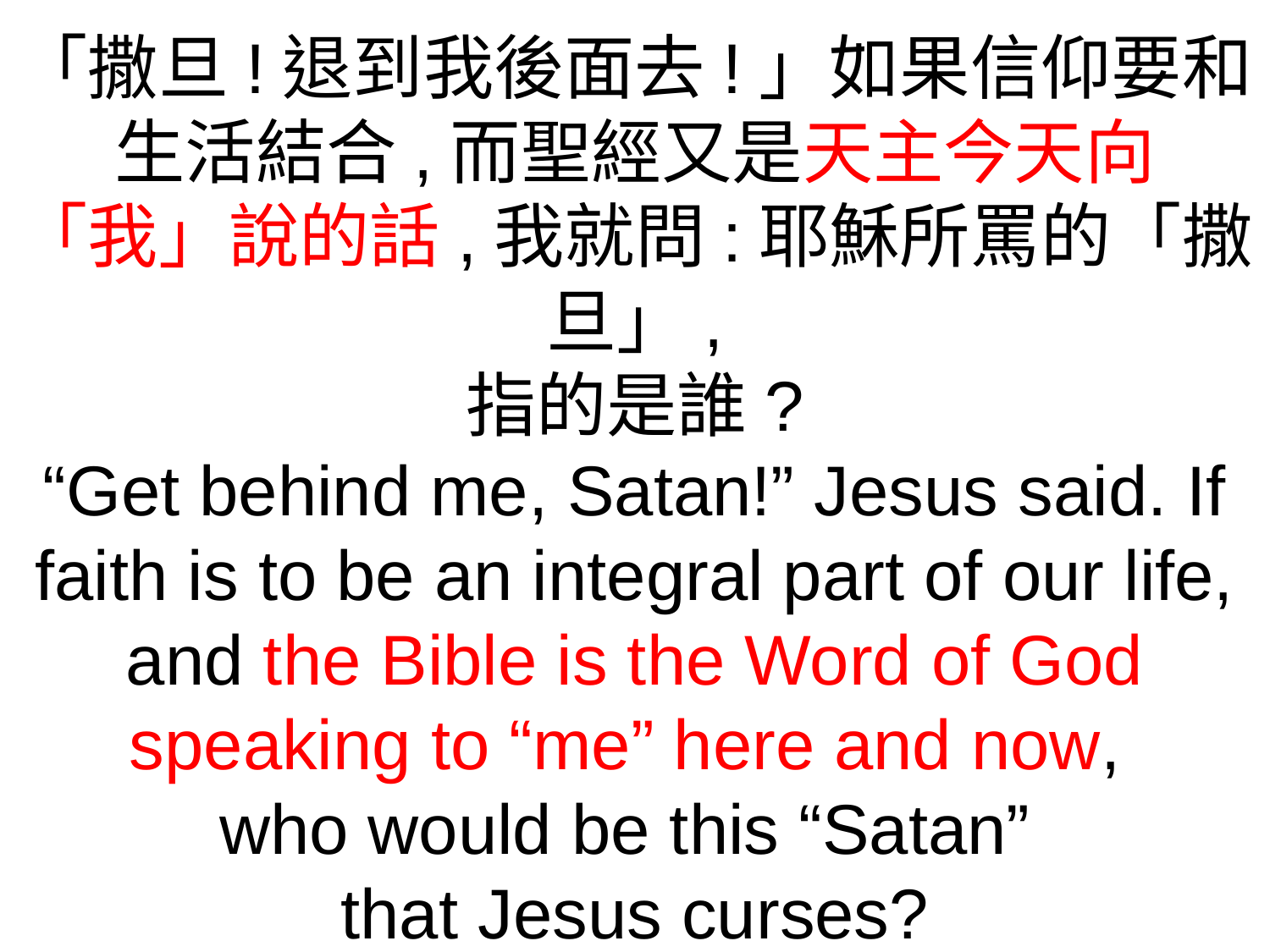

「撒旦!退到我後面去!」如果信仰要和生活結合,而聖經又是天主今天向「我」說的話,我就問:耶穌所罵的「撒旦」,
指的是誰?
“Get behind me, Satan!” Jesus said. If faith is to be an integral part of our life, and the Bible is the Word of God speaking to “me” here and now,
who would be this “Satan”
that Jesus curses?